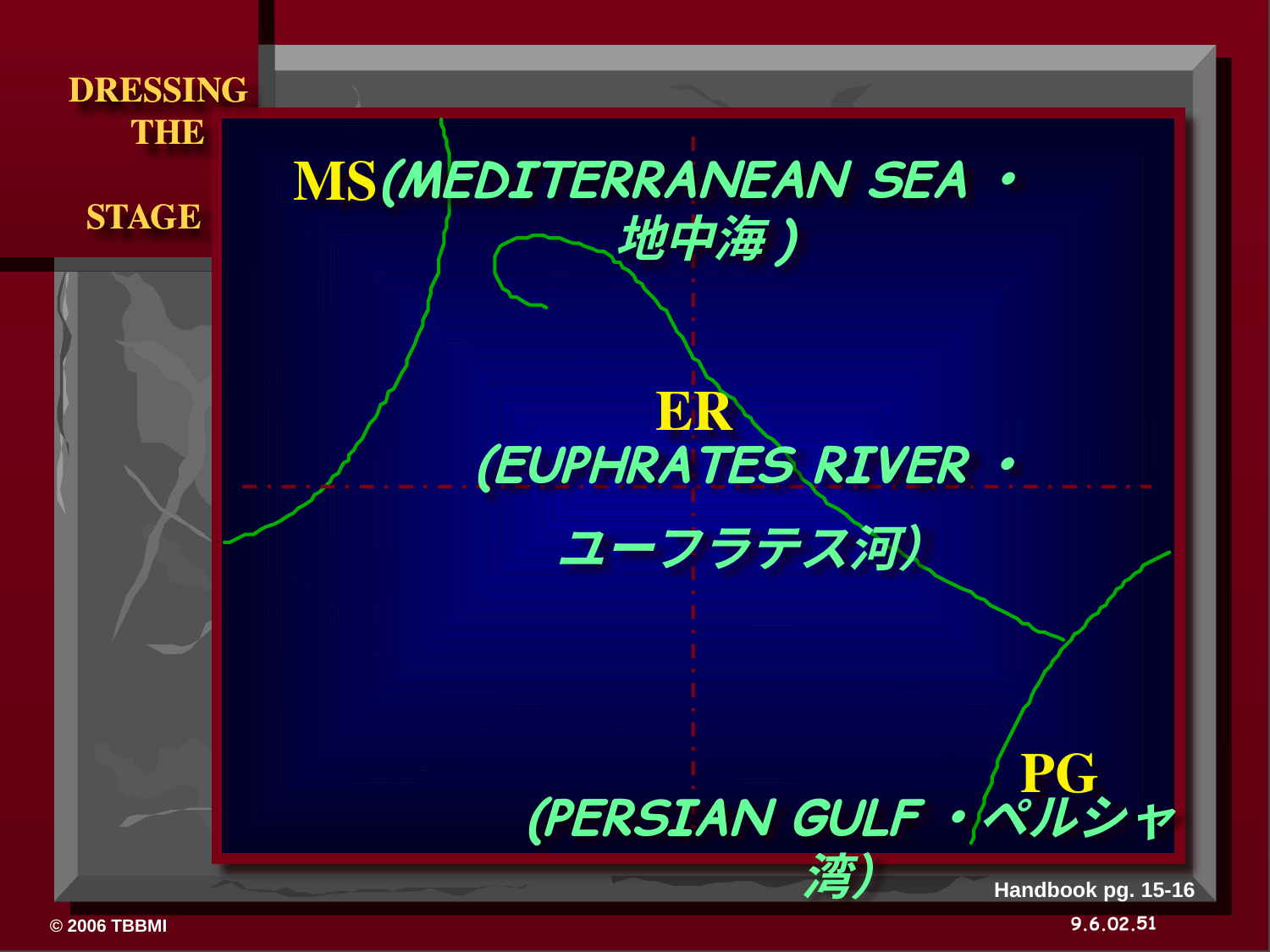

DRESSING
        THE
   STAGE

MS
(MEDITERRANEAN SEA・地中海)

ER
(EUPHRATES RIVER・
ユーフラテス河）

PG
(PERSIAN GULF・ペルシャ湾）

Handbook pg. 15-16
51